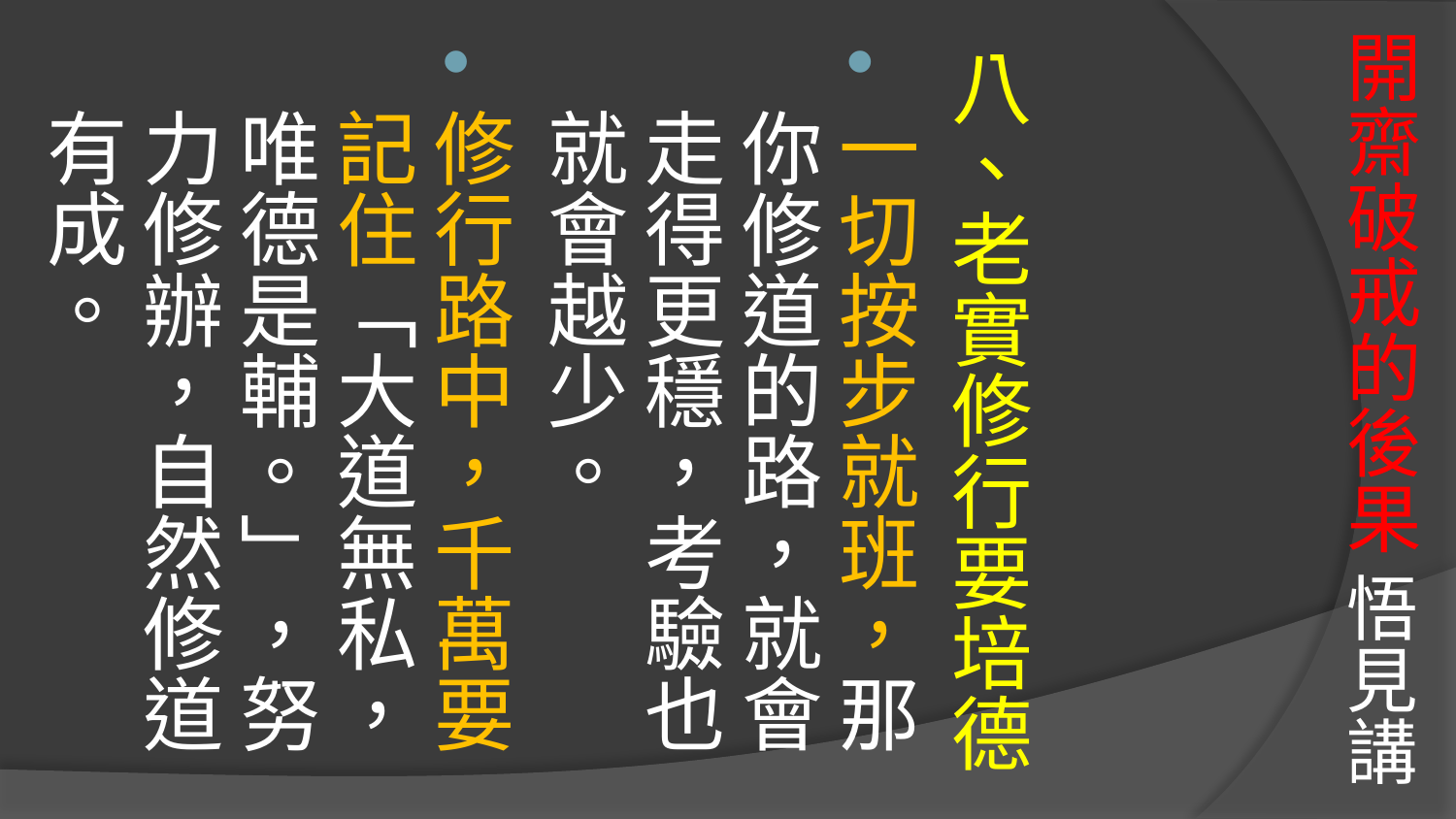

# 開齋破戒的後果 悟見講
八、老實修行要培德
一切按步就班，那你修道的路，就會走得更穩，考驗也就會越少。
修行路中，千萬要記住「大道無私，唯德是輔。」，努力修辦，自然修道有成。